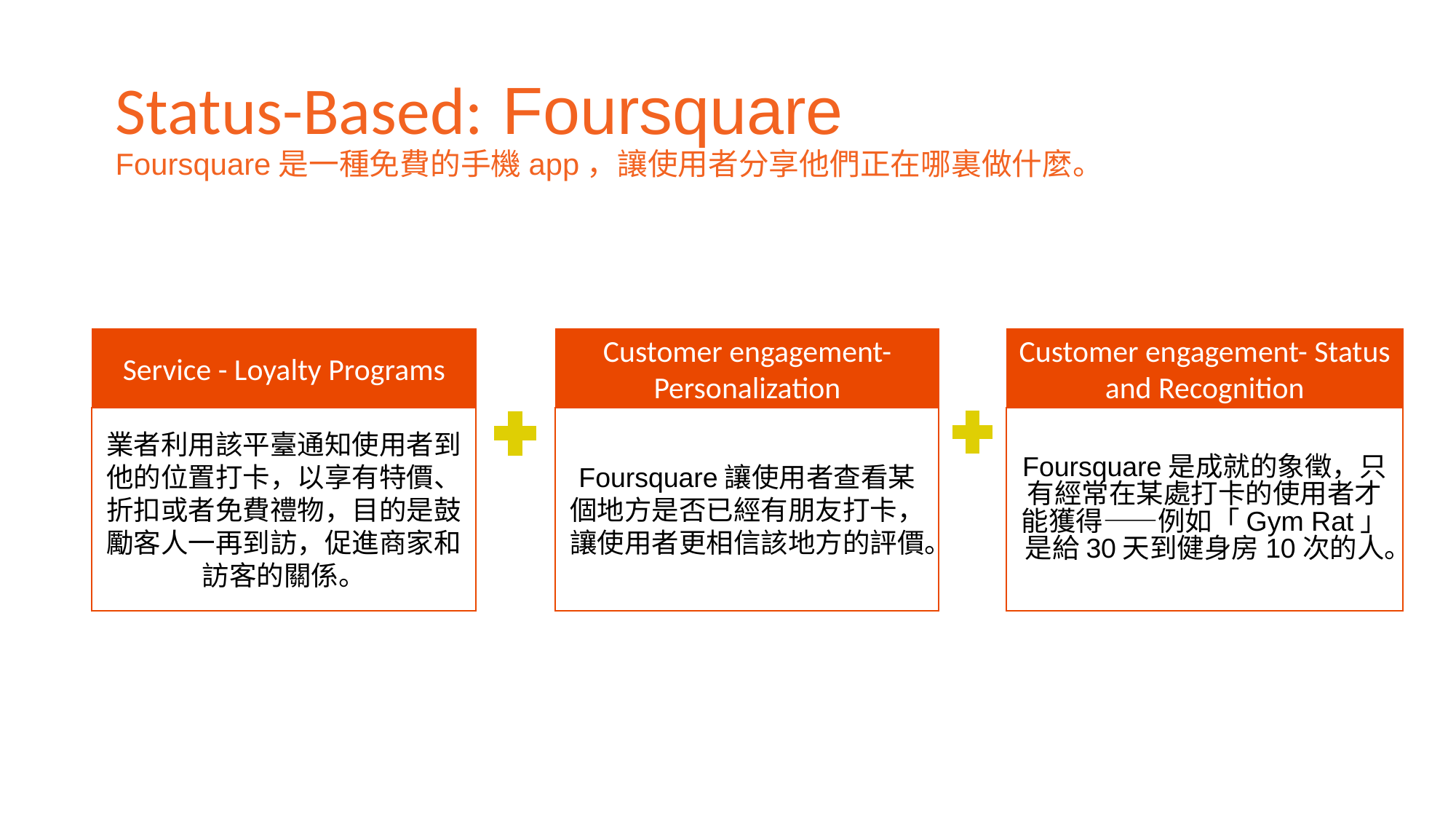

Status-Based: Foursquare
Foursquare是一種免費的手機app，讓使用者分享他們正在哪裏做什麼。
Service - Loyalty Programs
業者利用該平臺通知使用者到他的位置打卡，以享有特價、折扣或者免費禮物，目的是鼓勵客人一再到訪，促進商家和訪客的關係。
Customer engagement- Personalization
Foursquare讓使用者查看某個地方是否已經有朋友打卡，讓使用者更相信該地方的評價。
Customer engagement- Status and Recognition
Foursquare是成就的象徵，只有經常在某處打卡的使用者才能獲得——例如「Gym Rat」是給30天到健身房10次的人。